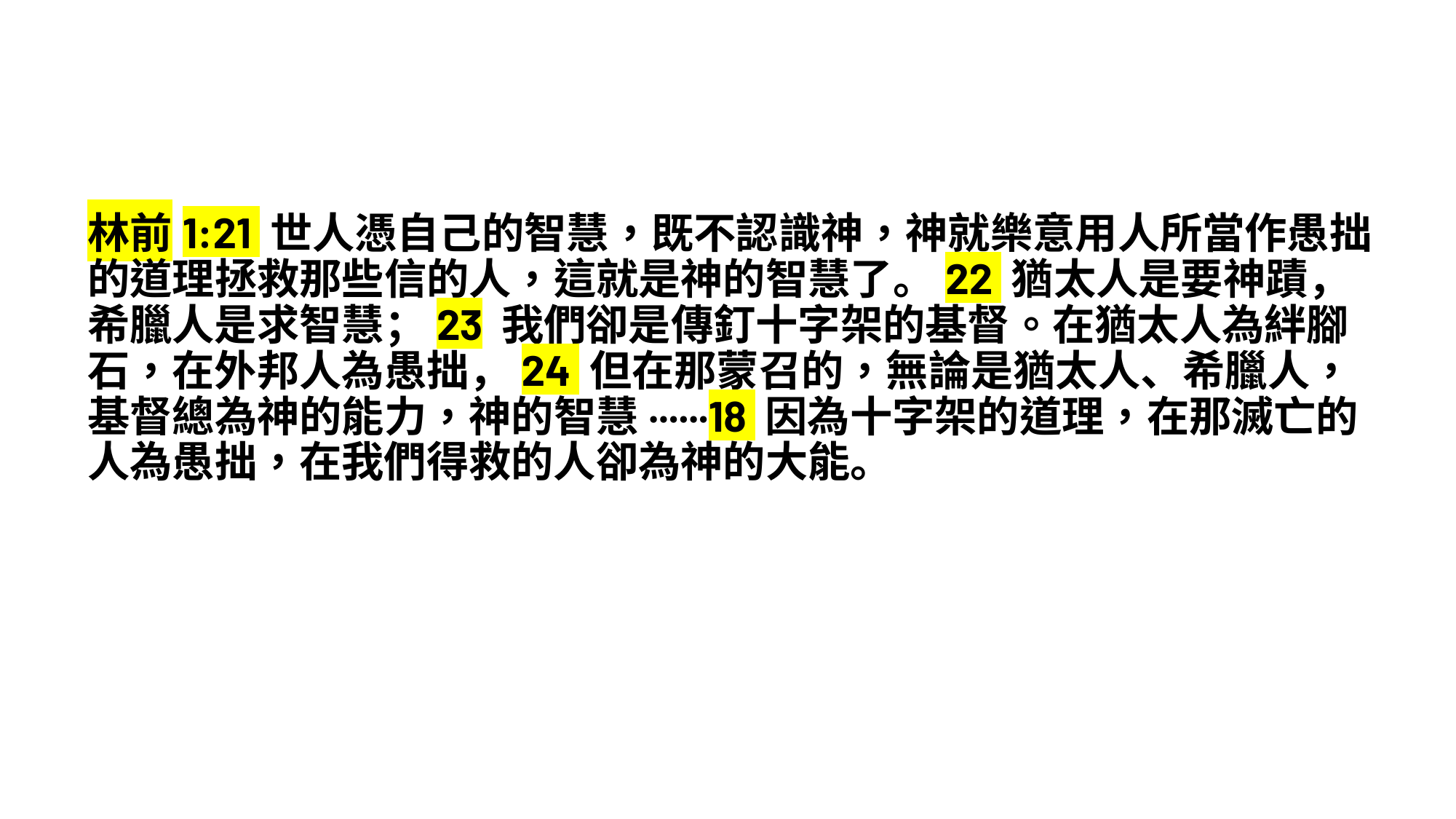

林前1:21 世人憑自己的智慧，既不認識神，神就樂意用人所當作愚拙的道理拯救那些信的人，這就是神的智慧了。22 猶太人是要神蹟，希臘人是求智慧；23 我們卻是傳釘十字架的基督。在猶太人為絆腳石，在外邦人為愚拙，24 但在那蒙召的，無論是猶太人、希臘人，基督總為神的能力，神的智慧······18 因為十字架的道理，在那滅亡的人為愚拙，在我們得救的人卻為神的大能。